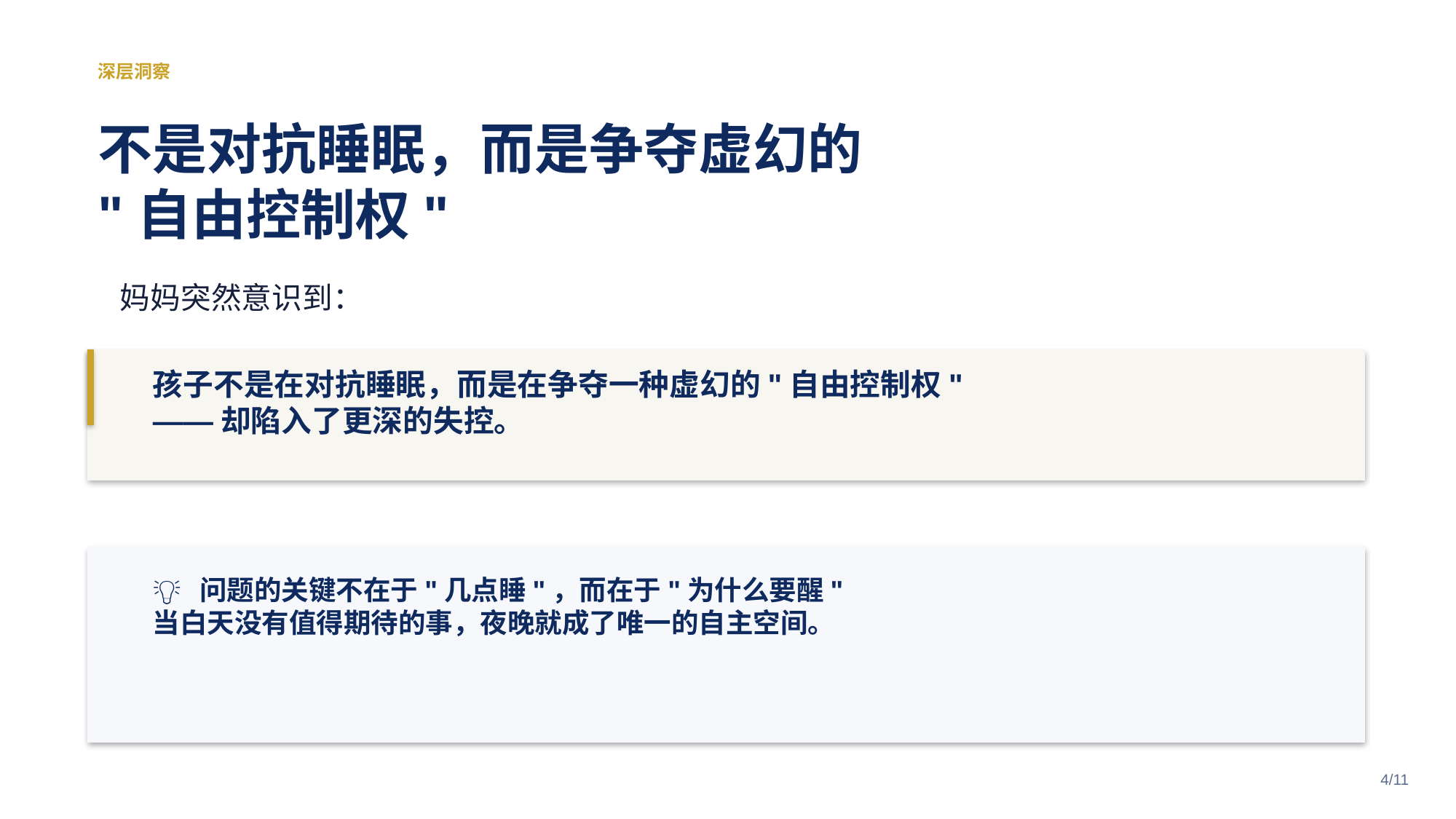

深层洞察
不是对抗睡眠，而是争夺虚幻的
"自由控制权"
妈妈突然意识到：

孩子不是在对抗睡眠，而是在争夺一种虚幻的"自由控制权"
——却陷入了更深的失控。

💡  问题的关键不在于"几点睡"，而在于"为什么要醒"
当白天没有值得期待的事，夜晚就成了唯一的自主空间。
4/11